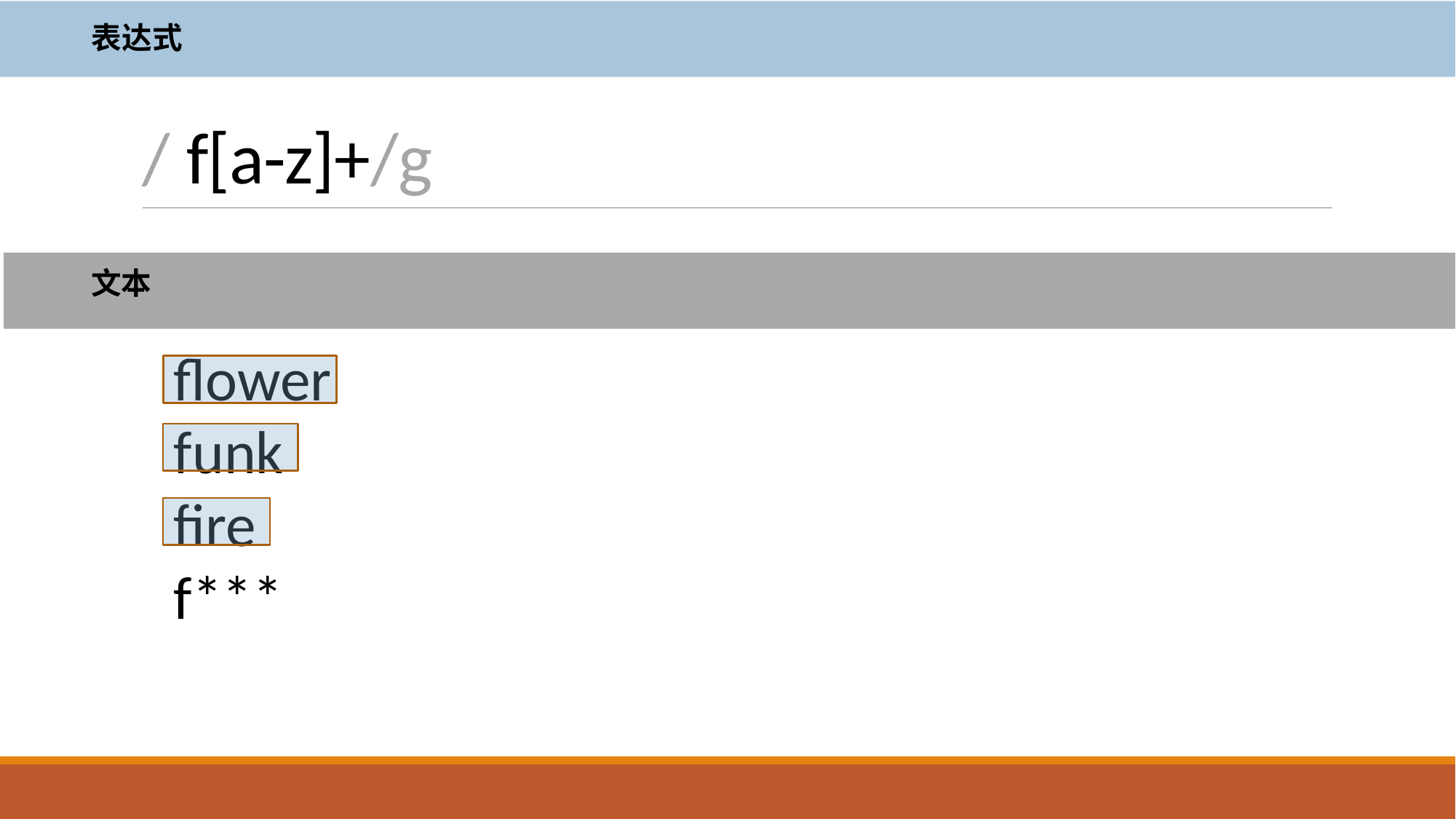

表达式
/ f[a-z]+/g

文本
flower
funk
fire
f***